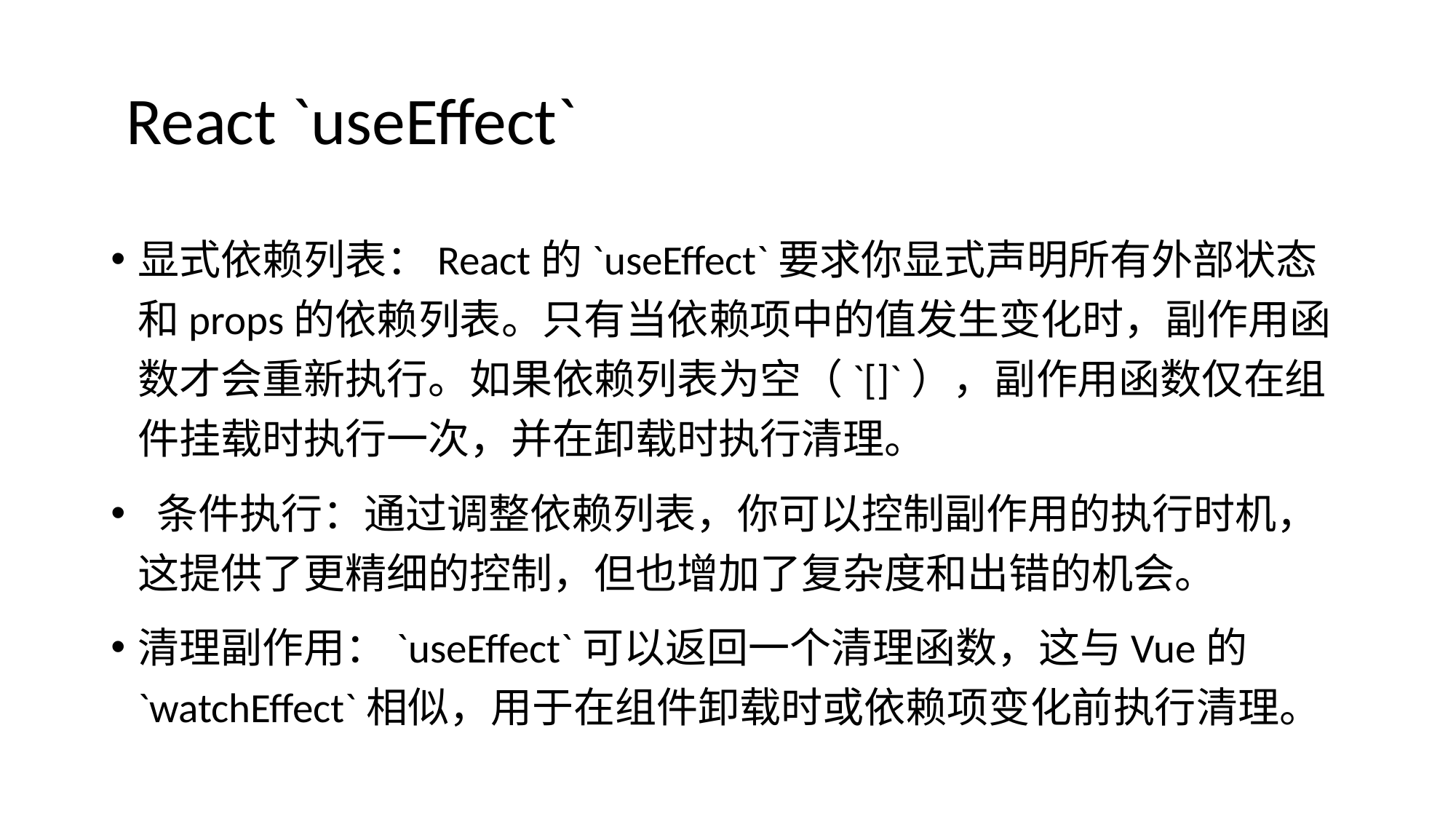

# React `useEffect`
显式依赖列表：React的`useEffect`要求你显式声明所有外部状态和props的依赖列表。只有当依赖项中的值发生变化时，副作用函数才会重新执行。如果依赖列表为空（`[]`），副作用函数仅在组件挂载时执行一次，并在卸载时执行清理。
 条件执行：通过调整依赖列表，你可以控制副作用的执行时机，这提供了更精细的控制，但也增加了复杂度和出错的机会。
清理副作用：`useEffect`可以返回一个清理函数，这与Vue的`watchEffect`相似，用于在组件卸载时或依赖项变化前执行清理。